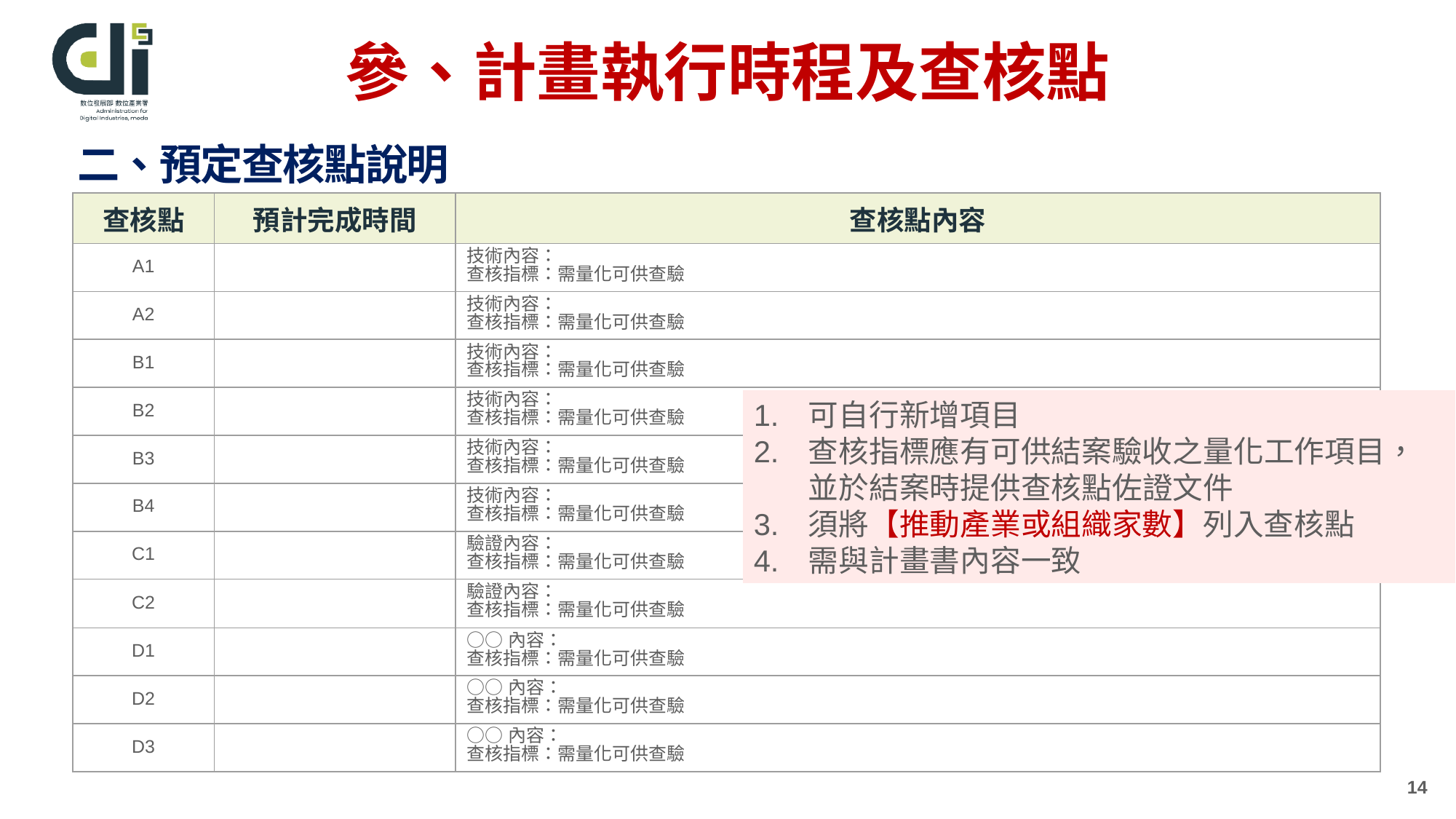

# 參、計畫執行時程及查核點
二、預定查核點說明
| 查核點 | 預計完成時間 | 查核點內容 |
| --- | --- | --- |
| A1 |  | 技術內容： 查核指標：需量化可供查驗 |
| A2 |  | 技術內容： 查核指標：需量化可供查驗 |
| B1 |  | 技術內容： 查核指標：需量化可供查驗 |
| B2 |  | 技術內容： 查核指標：需量化可供查驗 |
| B3 |  | 技術內容： 查核指標：需量化可供查驗 |
| B4 |  | 技術內容： 查核指標：需量化可供查驗 |
| C1 |  | 驗證內容： 查核指標：需量化可供查驗 |
| C2 |  | 驗證內容： 查核指標：需量化可供查驗 |
| D1 |  | ○○內容： 查核指標：需量化可供查驗 |
| D2 |  | ○○內容： 查核指標：需量化可供查驗 |
| D3 |  | ○○內容： 查核指標：需量化可供查驗 |
可自行新增項目
查核指標應有可供結案驗收之量化工作項目，並於結案時提供查核點佐證文件
須將【推動產業或組織家數】列入查核點
需與計畫書內容一致
14